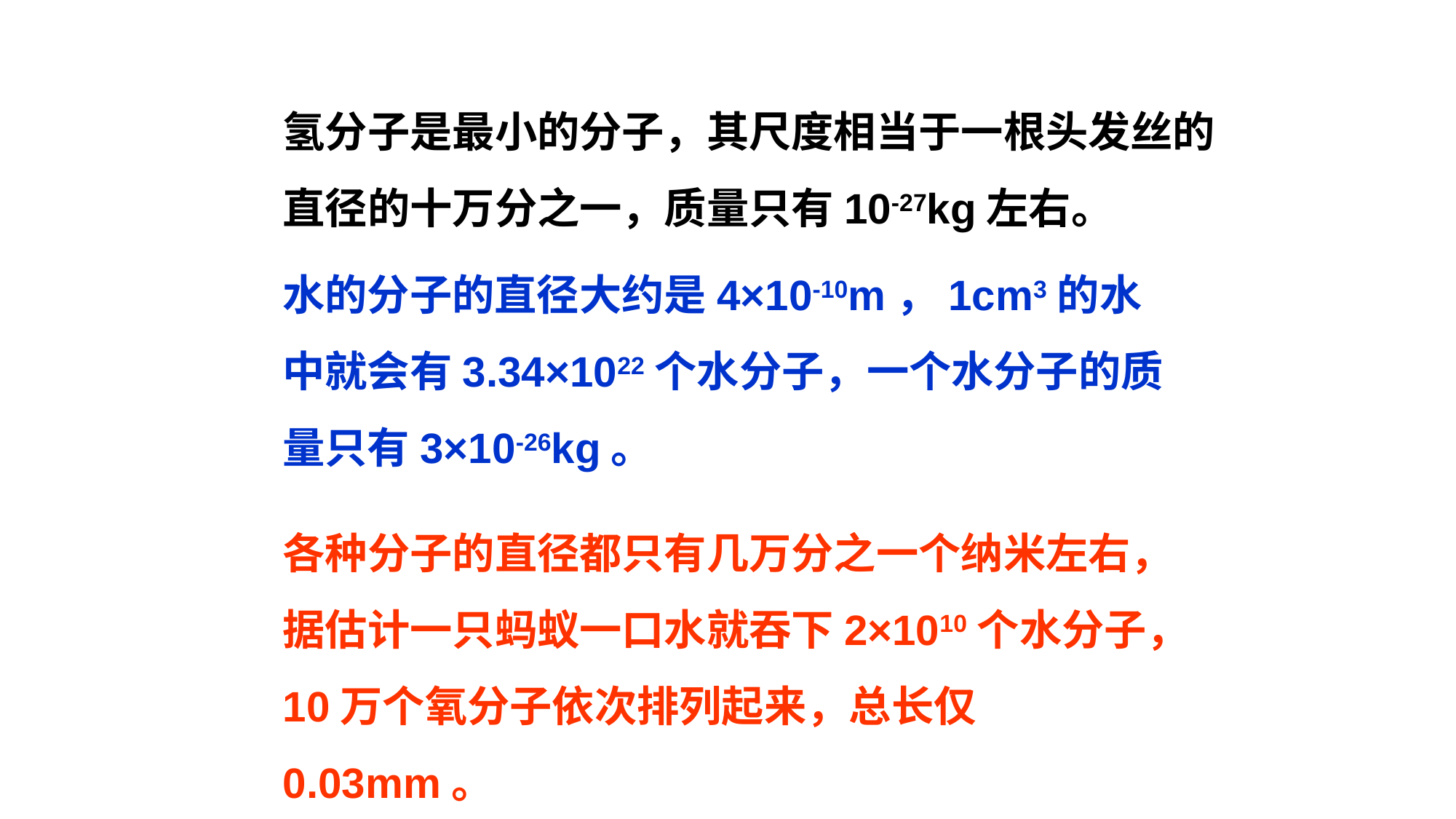

氢分子是最小的分子，其尺度相当于一根头发丝的直径的十万分之一，质量只有10-27kg左右。
水的分子的直径大约是4×10-10m，1cm3的水中就会有3.34×1022个水分子，一个水分子的质量只有3×10-26kg。
各种分子的直径都只有几万分之一个纳米左右，据估计一只蚂蚁一口水就吞下2×1010个水分子，10万个氧分子依次排列起来，总长仅0.03mm。